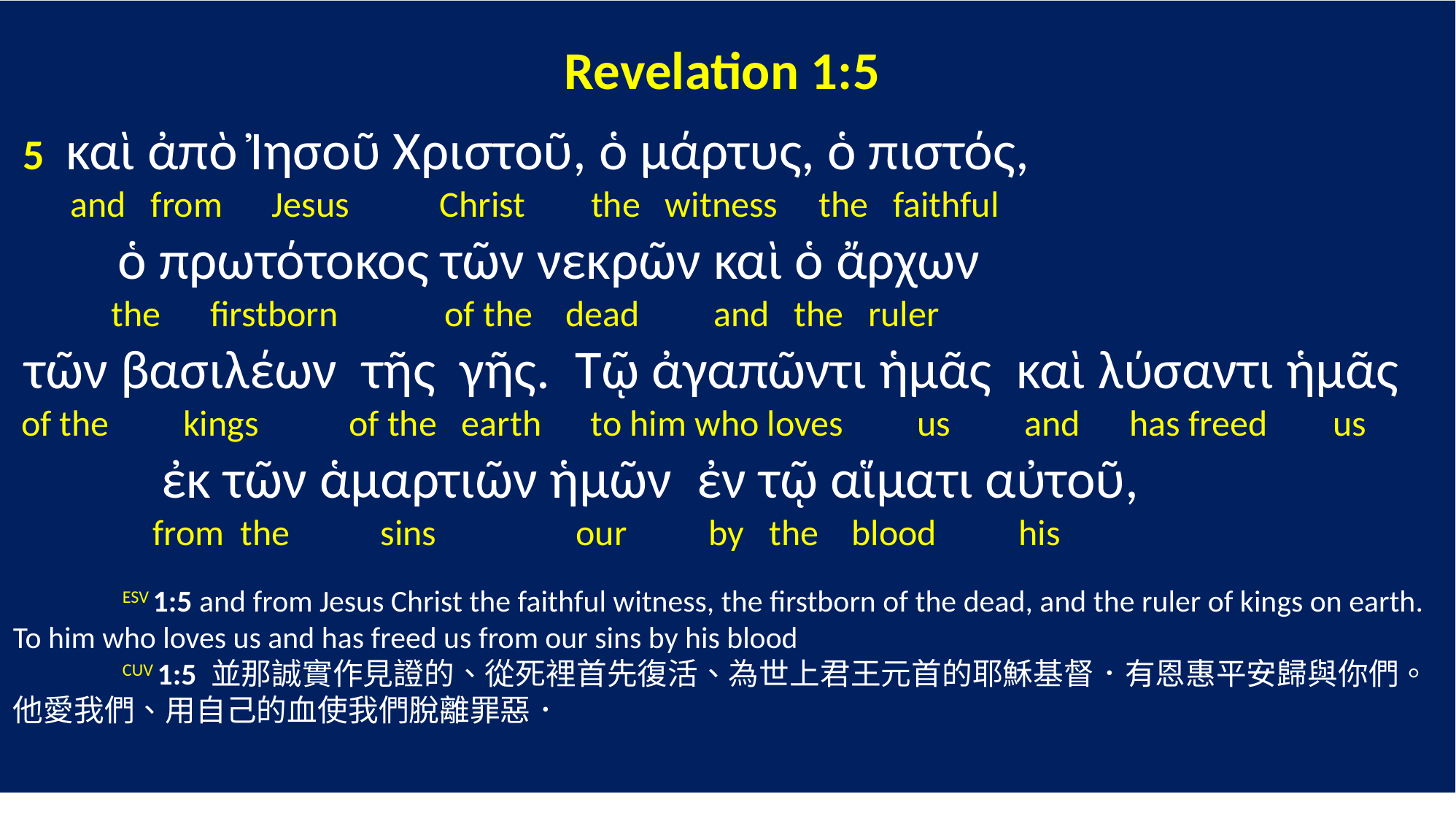

Revelation 1:5

 5  καὶ ἀπὸ Ἰησοῦ Χριστοῦ, ὁ μάρτυς, ὁ πιστός,
       and   from      Jesus           Christ        the   witness     the   faithful
         ὁ πρωτότοκος τῶν νεκρῶν καὶ ὁ ἄρχων
            the      firstborn             of the    dead         and   the   ruler
 τῶν βασιλέων  τῆς  γῆς.  Τῷ ἀγαπῶντι ἡμᾶς  καὶ λύσαντι ἡμᾶς
 of the         kings           of the   earth      to him who loves         us         and      has freed        us
            ἐκ τῶν ἁμαρτιῶν ἡμῶν  ἐν τῷ αἵματι αὐτοῦ,
                 from  the           sins                 our          by   the    blood          his

	ESV 1:5 and from Jesus Christ the faithful witness, the firstborn of the dead, and the ruler of kings on earth. To him who loves us and has freed us from our sins by his blood
	CUV 1:5 並那誠實作見證的、從死裡首先復活、為世上君王元首的耶穌基督．有恩惠平安歸與你們。他愛我們、用自己的血使我們脫離罪惡．